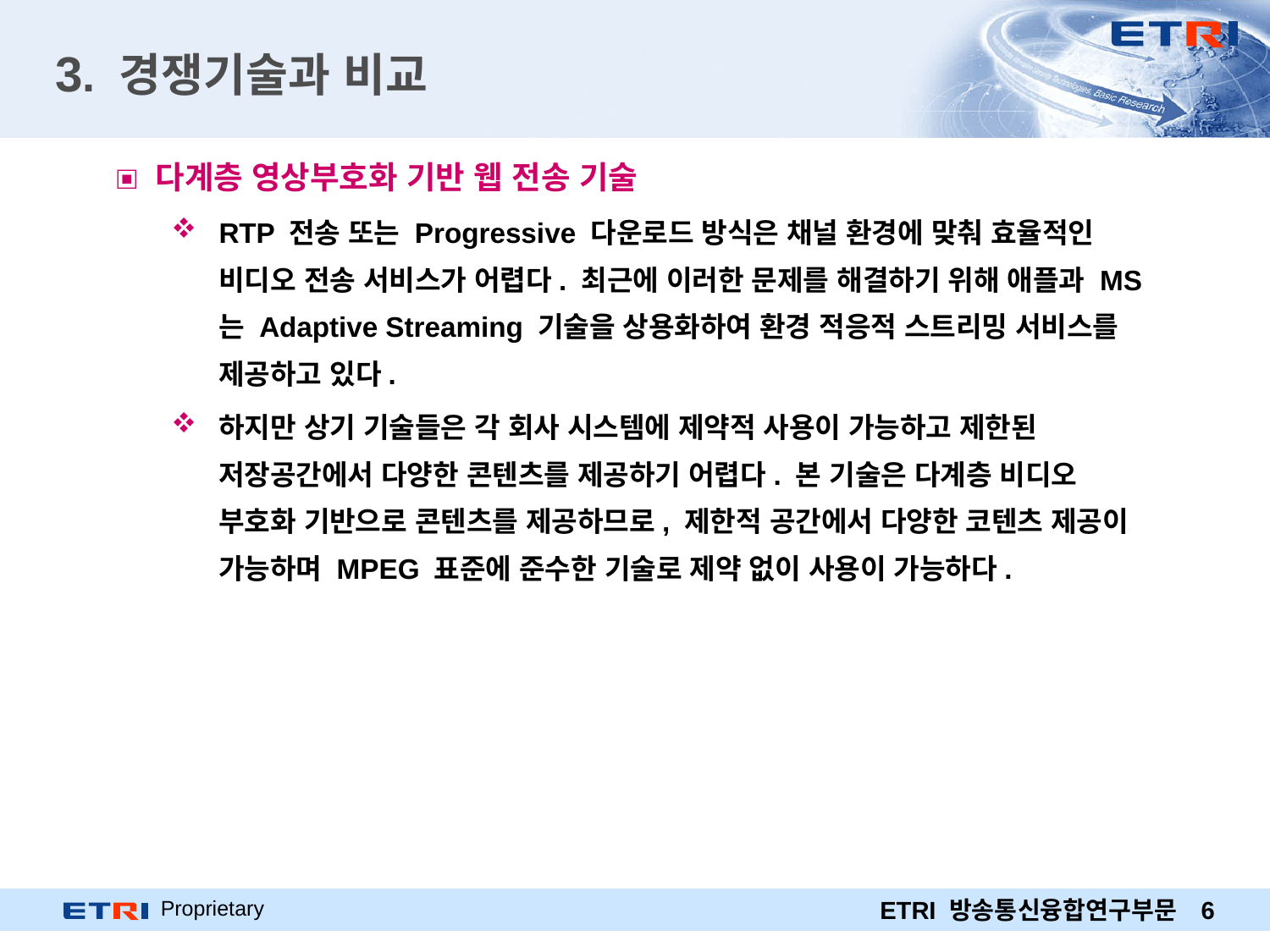

# 3. 경쟁기술과 비교
다계층 영상부호화 기반 웹 전송 기술
RTP 전송 또는 Progressive 다운로드 방식은 채널 환경에 맞춰 효율적인 비디오 전송 서비스가 어렵다. 최근에 이러한 문제를 해결하기 위해 애플과 MS는 Adaptive Streaming 기술을 상용화하여 환경 적응적 스트리밍 서비스를 제공하고 있다.
하지만 상기 기술들은 각 회사 시스템에 제약적 사용이 가능하고 제한된 저장공간에서 다양한 콘텐츠를 제공하기 어렵다. 본 기술은 다계층 비디오 부호화 기반으로 콘텐츠를 제공하므로, 제한적 공간에서 다양한 코텐츠 제공이 가능하며 MPEG 표준에 준수한 기술로 제약 없이 사용이 가능하다.
6
ETRI 방송통신융합연구부문